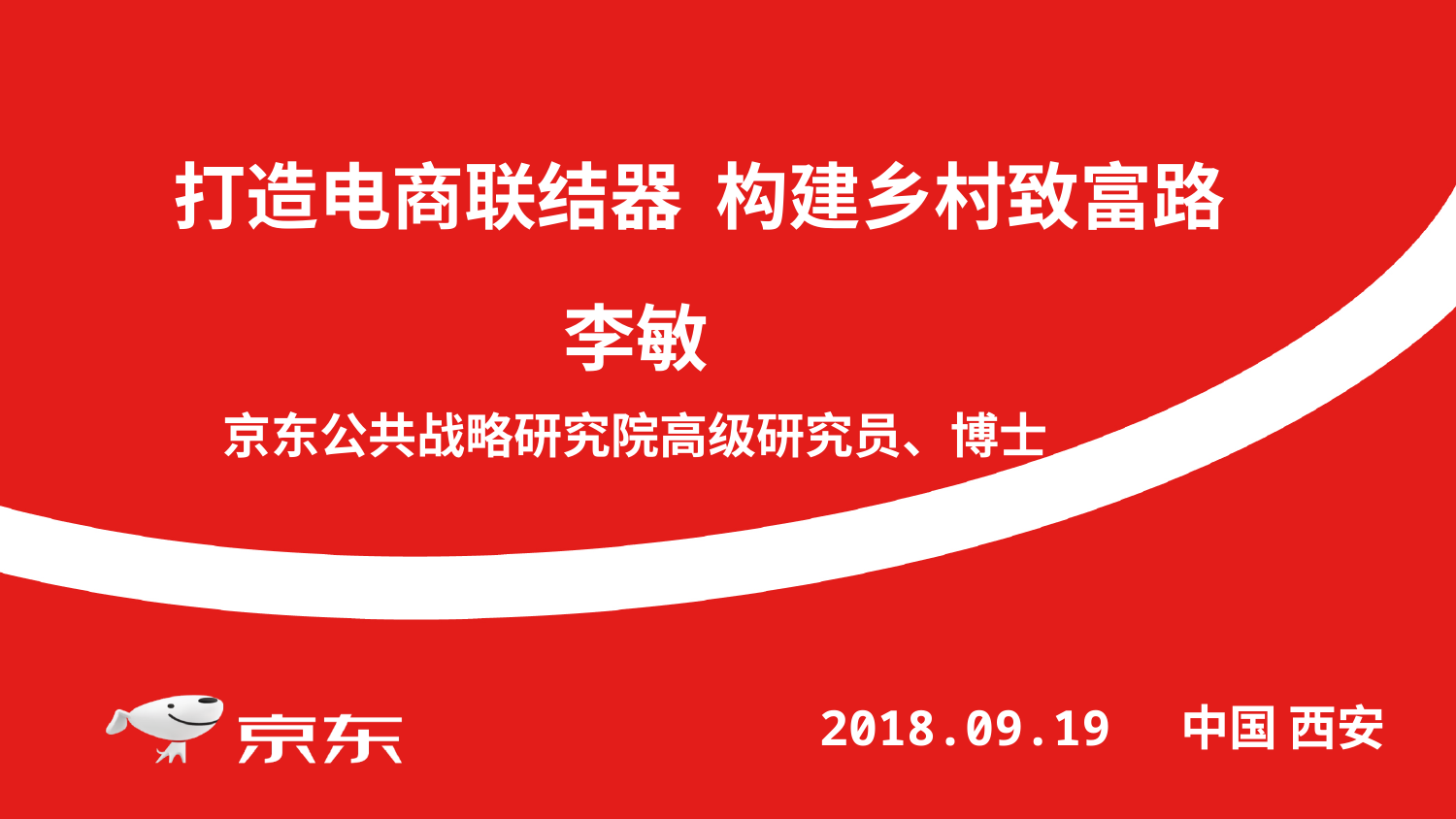

# 打造电商联结器  构建乡村致富路
 李敏
京东公共战略研究院高级研究员、博士
2018.09.19  中国 西安